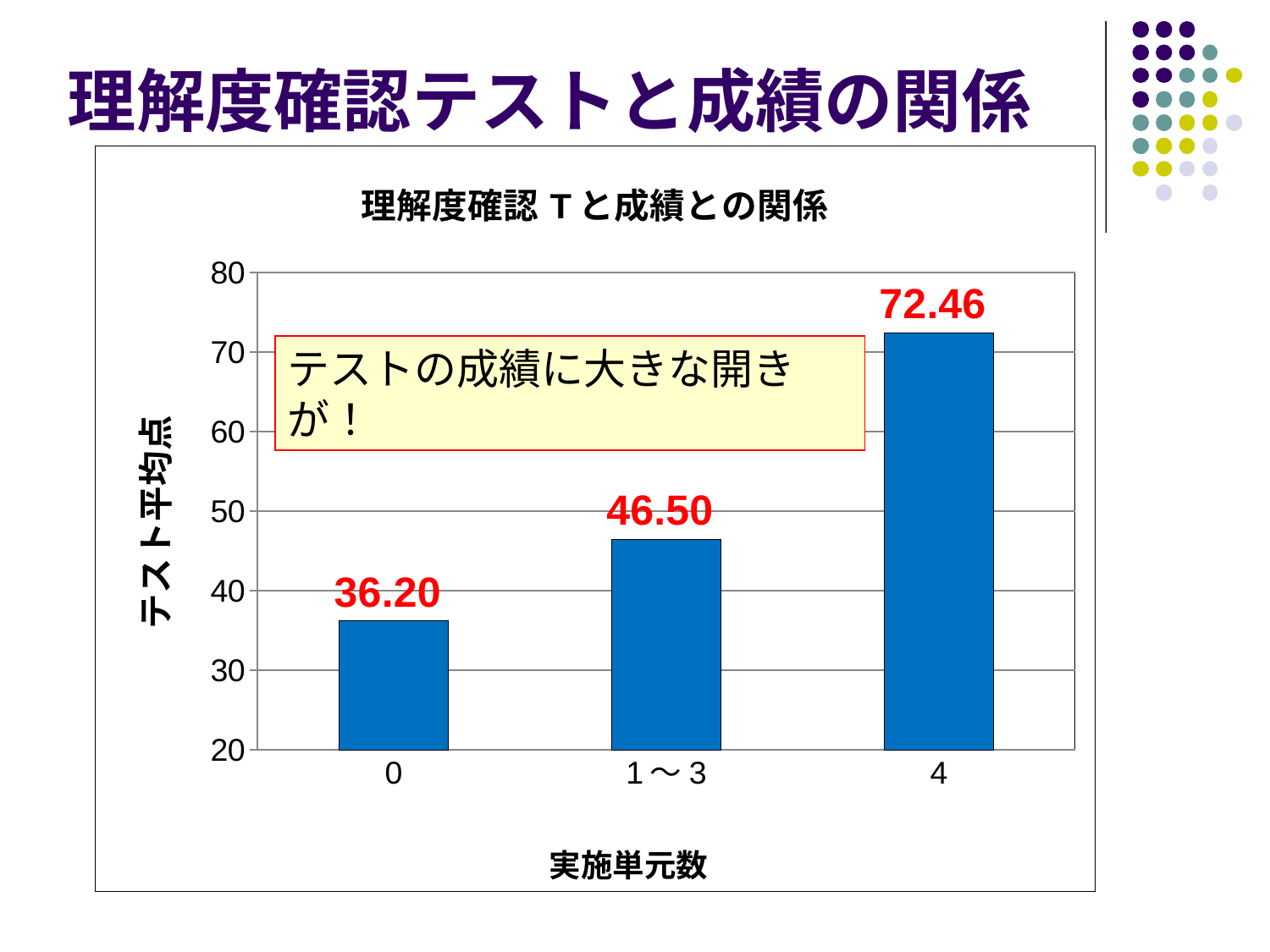

# 理解度確認テストと成績の関係

### Chart: 理解度確認Tと成績との関係

| Category |  |
|---|---|
| 0 | 36.2 |
| 1～3 | 46.5 |
| 4 | 72.4583333333333 |
テストの成績に大きな開きが！